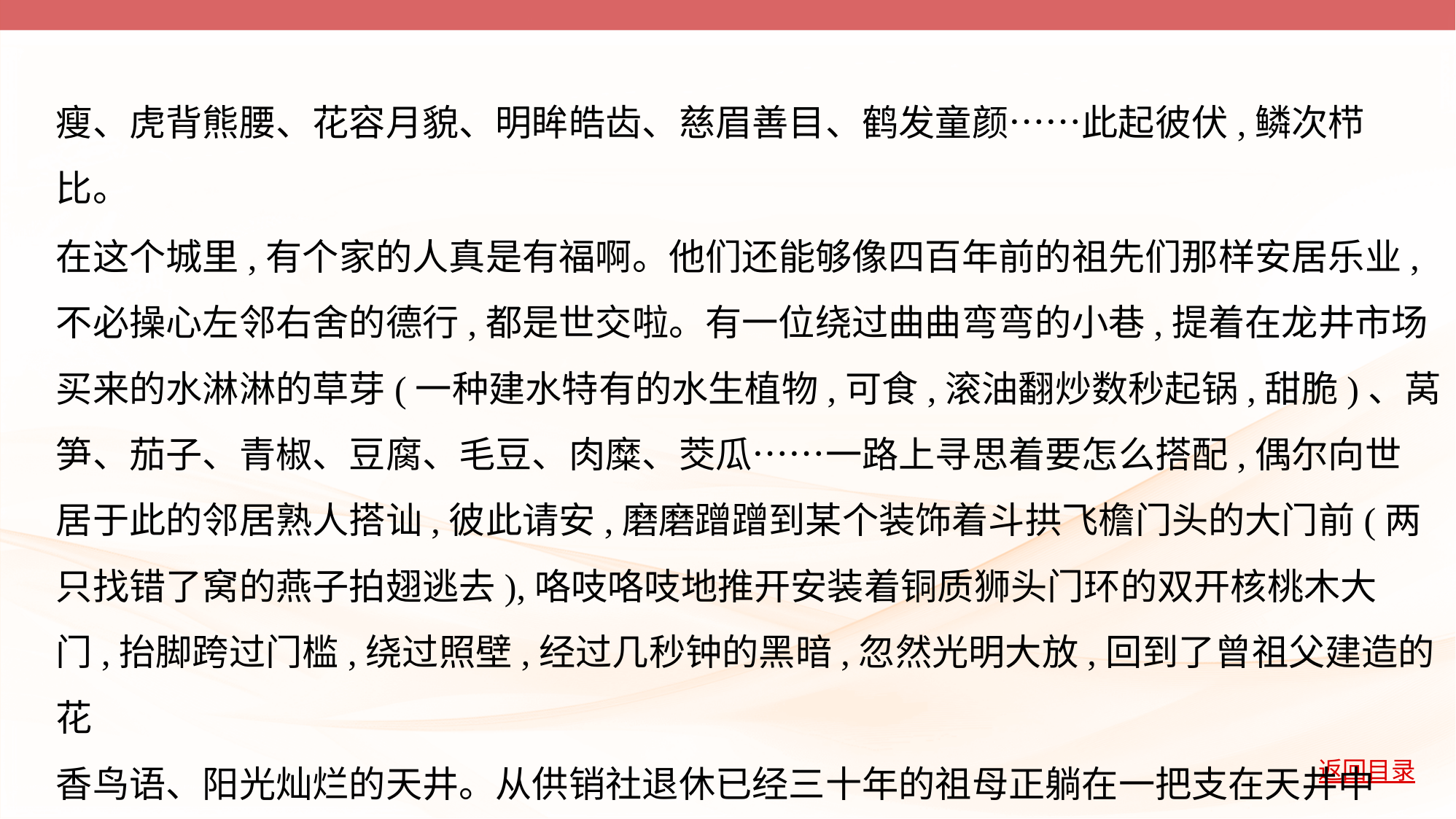

瘦、虎背熊腰、花容月貌、明眸皓齿、慈眉善目、鹤发童颜……此起彼伏,鳞次栉
比。
在这个城里,有个家的人真是有福啊。他们还能够像四百年前的祖先们那样安居乐业,
不必操心左邻右舍的德行,都是世交啦。有一位绕过曲曲弯弯的小巷,提着在龙井市场
买来的水淋淋的草芽(一种建水特有的水生植物,可食,滚油翻炒数秒起锅,甜脆)、莴
笋、茄子、青椒、豆腐、毛豆、肉糜、茭瓜……一路上寻思着要怎么搭配,偶尔向世
居于此的邻居熟人搭讪,彼此请安,磨磨蹭蹭到某个装饰着斗拱飞檐门头的大门前(两
只找错了窝的燕子拍翅逃去),咯吱咯吱地推开安装着铜质狮头门环的双开核桃木大
门,抬脚跨过门槛,绕过照壁,经过几秒钟的黑暗,忽然光明大放,回到了曾祖父建造的花
香鸟语、阳光灿烂的天井。从供销社退休已经三十年的祖母正躺在一把支在天井中